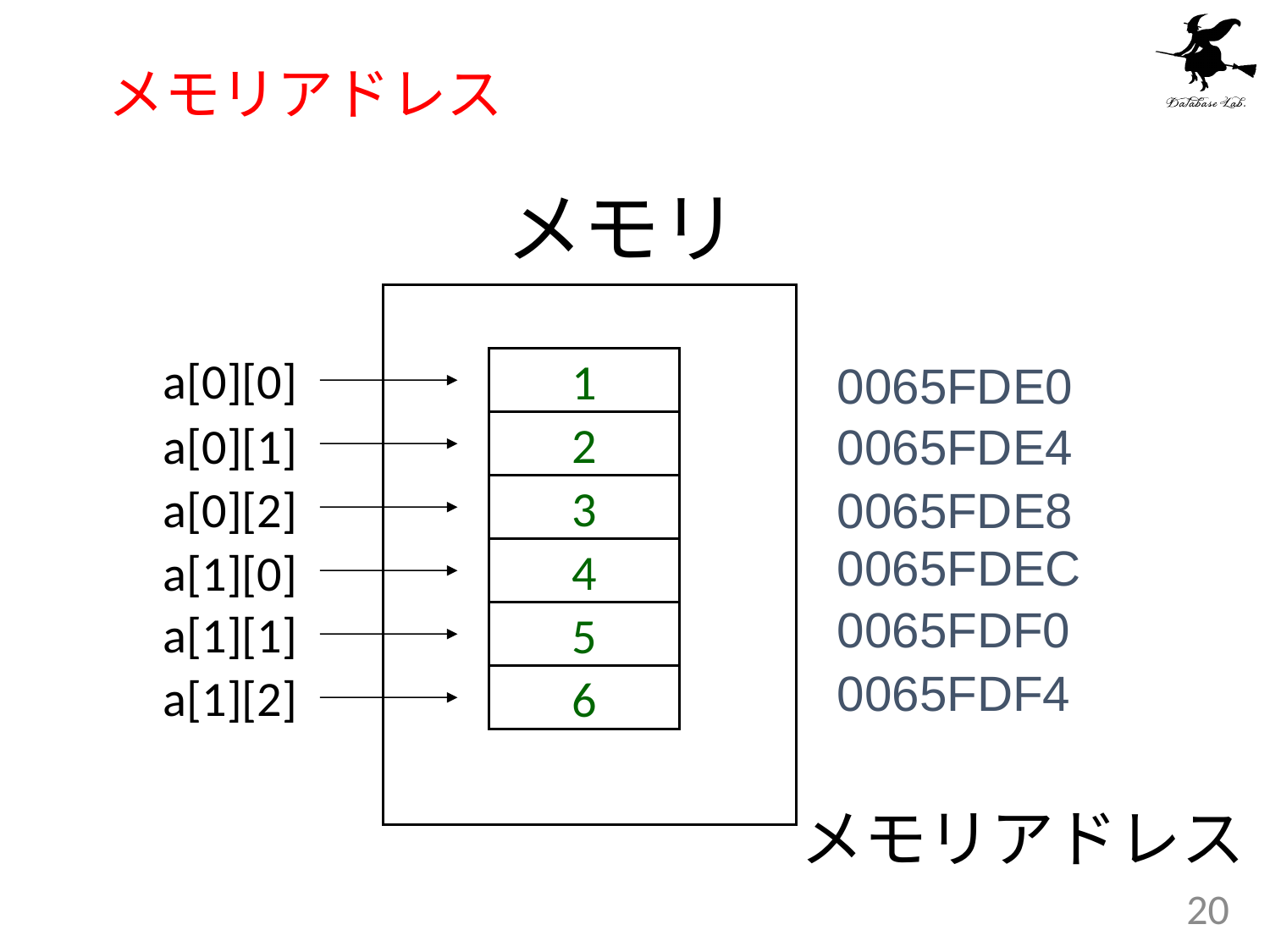

# メモリアドレス
メモリ

a[0][0]
1
0065FDE0

a[0][1]
0065FDE4
2

a[0][2]
0065FDE8
3

0065FDEC
a[1][0]
4

0065FDF0
a[1][1]
5

0065FDF4
a[1][2]
6

メモリアドレス
20